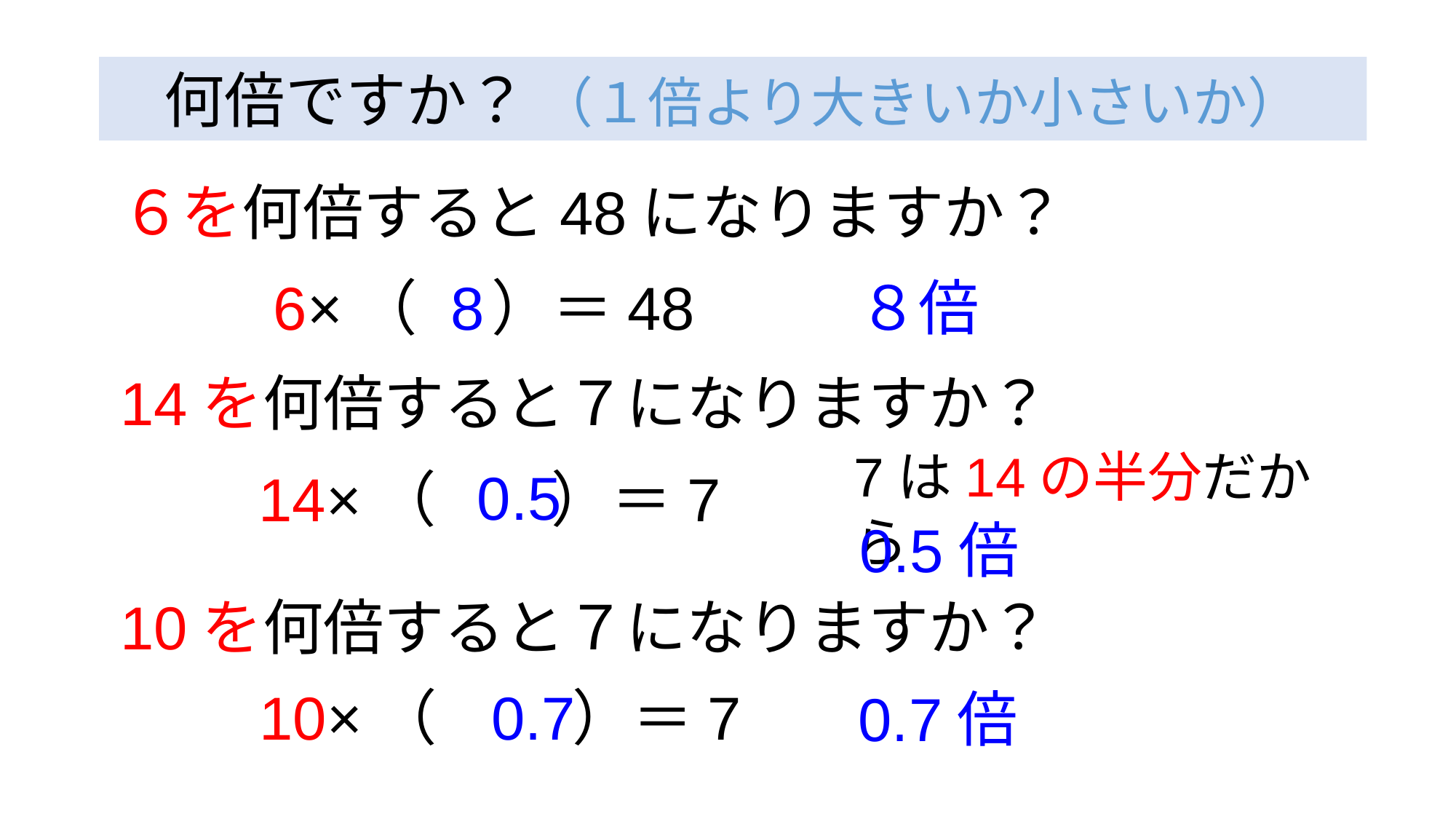

何倍ですか？ （１倍より大きいか小さいか）
６を何倍すると48になりますか？
8
８倍
6×（　 ）＝48
14を何倍すると７になりますか？
7は14の半分だから
0.5
14×（　    ）＝7
0.5倍
10を何倍すると７になりますか？
10×（　　 ）＝7
0.7
0.7倍